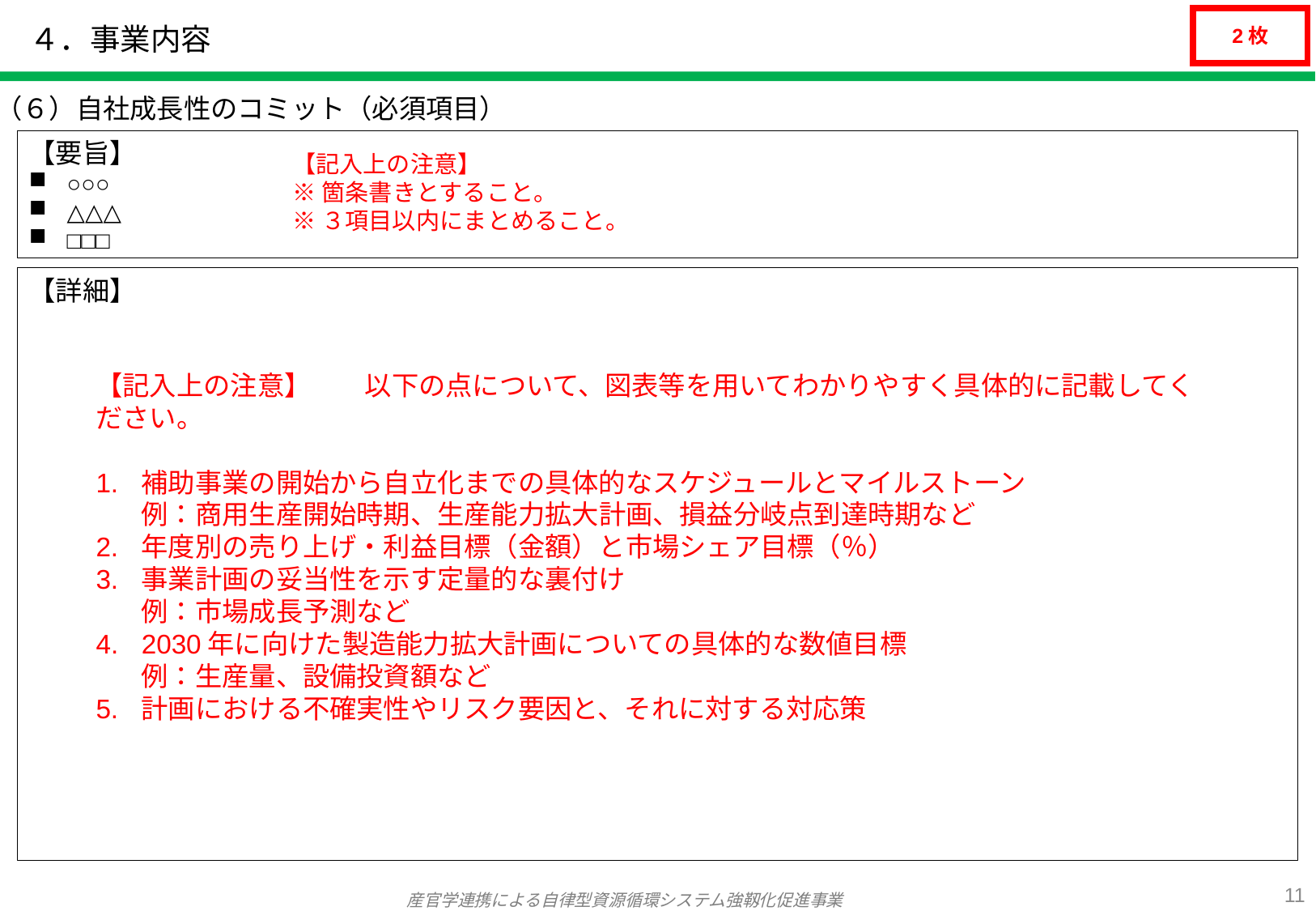

# ４．事業内容
2枚
（６）自社成長性のコミット（必須項目）
【要旨】
○○○
△△△
□□□
【記入上の注意】
※箇条書きとすること。
※３項目以内にまとめること。
【詳細】
【記入上の注意】　　以下の点について、図表等を用いてわかりやすく具体的に記載してください。

補助事業の開始から自立化までの具体的なスケジュールとマイルストーン
例：商用生産開始時期、生産能力拡大計画、損益分岐点到達時期など
年度別の売り上げ・利益目標（金額）と市場シェア目標（％）
事業計画の妥当性を示す定量的な裏付け
例：市場成長予測など
2030年に向けた製造能力拡大計画についての具体的な数値目標
例：生産量、設備投資額など
計画における不確実性やリスク要因と、それに対する対応策

11